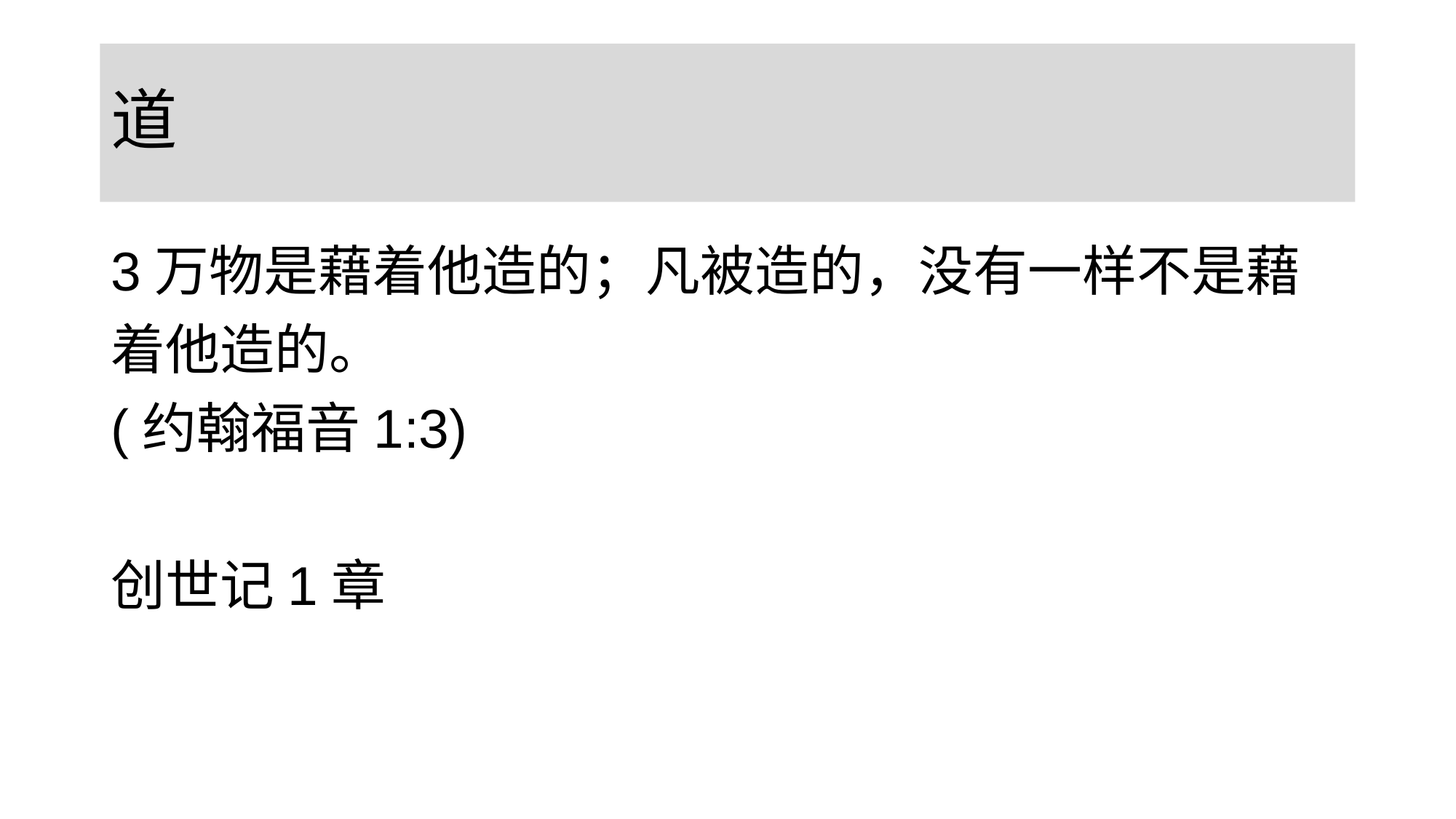

# 道
3万物是藉着他造的；凡被造的，没有一样不是藉着他造的。
(约翰福音1:3)

创世记1章